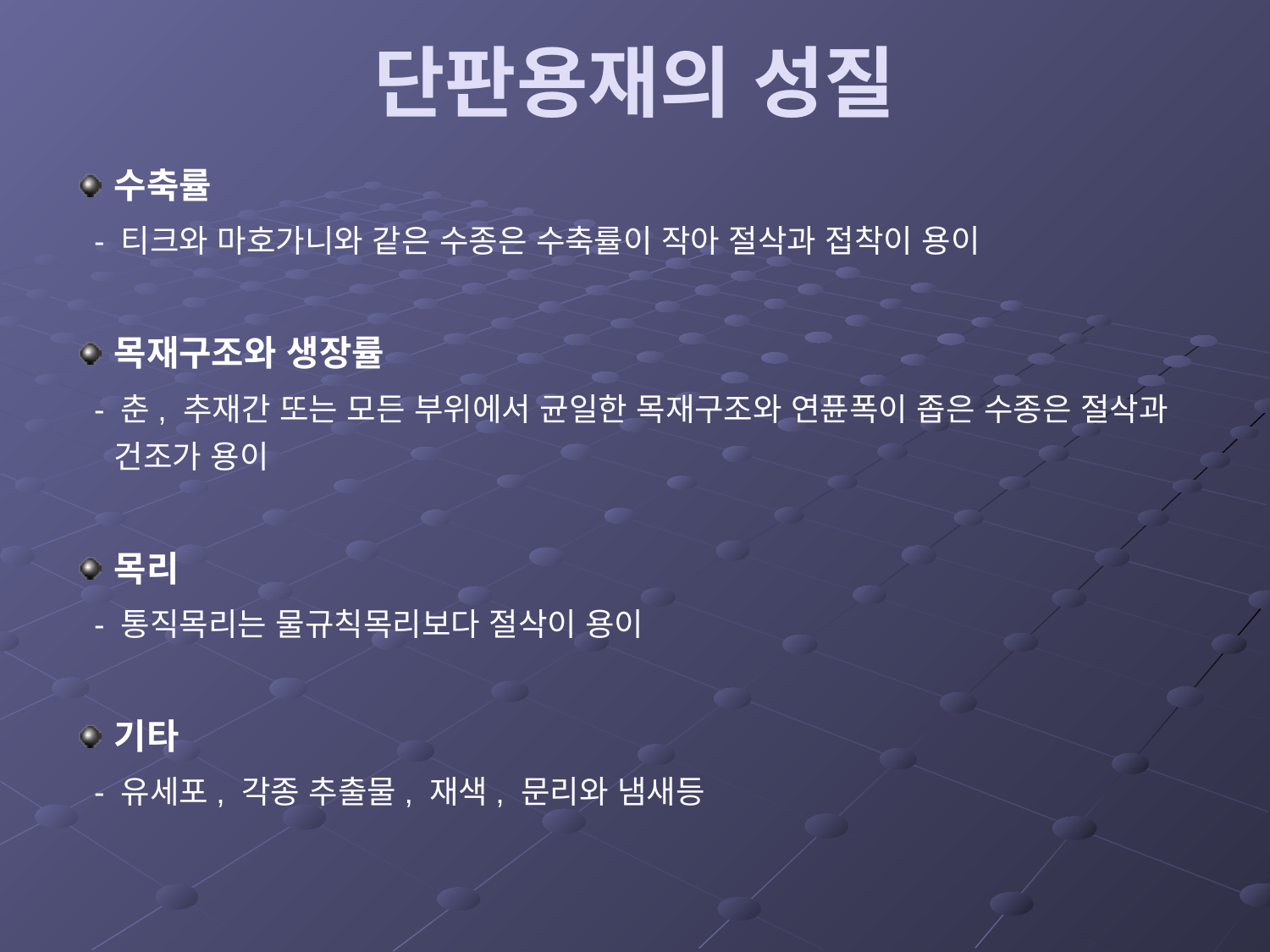

# 단판용재의 성질
수축률
  - 티크와 마호가니와 같은 수종은 수축률이 작아 절삭과 접착이 용이

목재구조와 생장률
  - 춘, 추재간 또는 모든 부위에서 균일한 목재구조와 연퓬폭이 좁은 수종은 절삭과 건조가 용이

목리
  - 통직목리는 물규칙목리보다 절삭이 용이

기타
  - 유세포, 각종 추출물, 재색, 문리와 냄새등